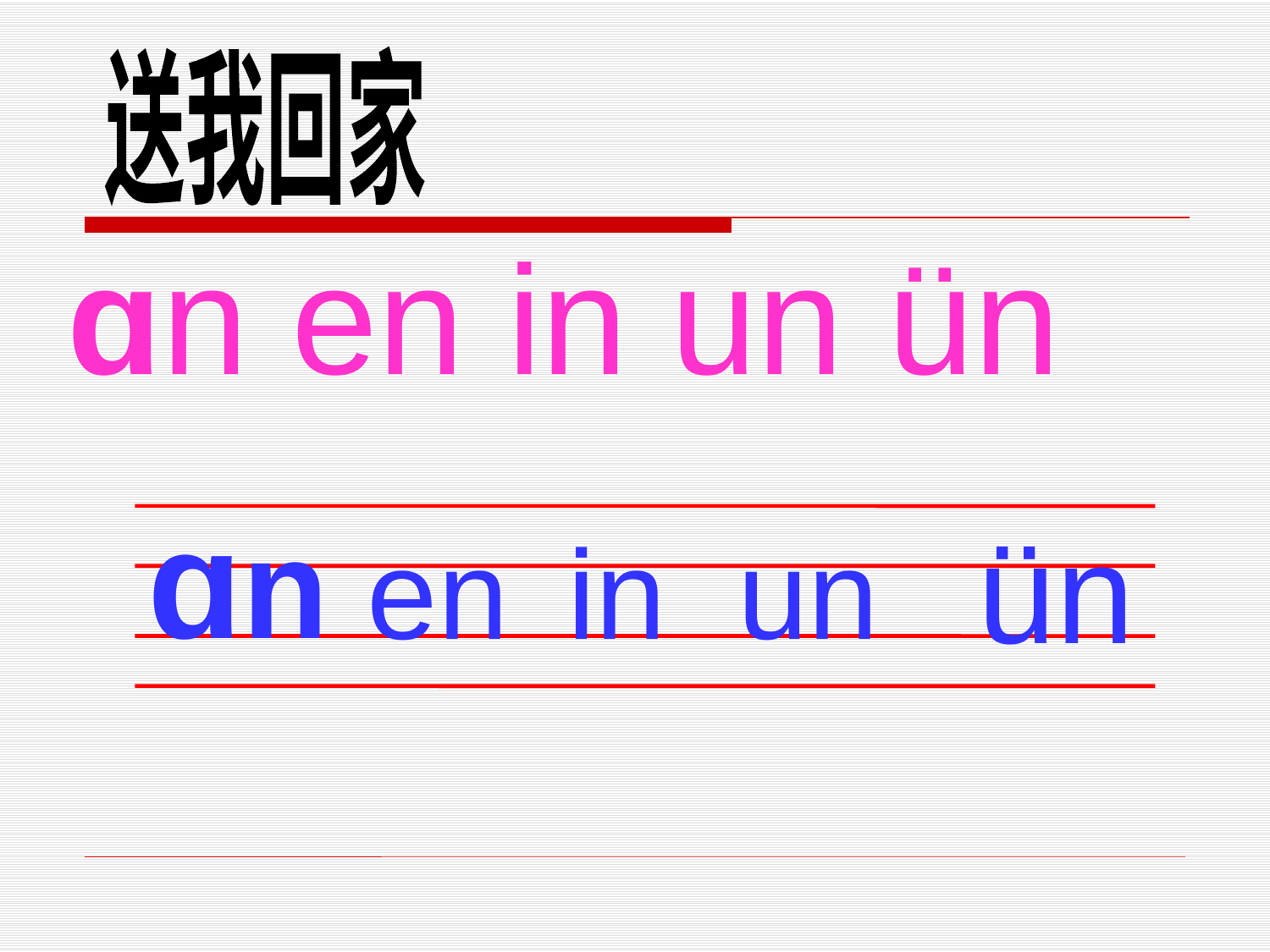

ɑn en in un ün
送我回家
ɑn
ün

en
in
un